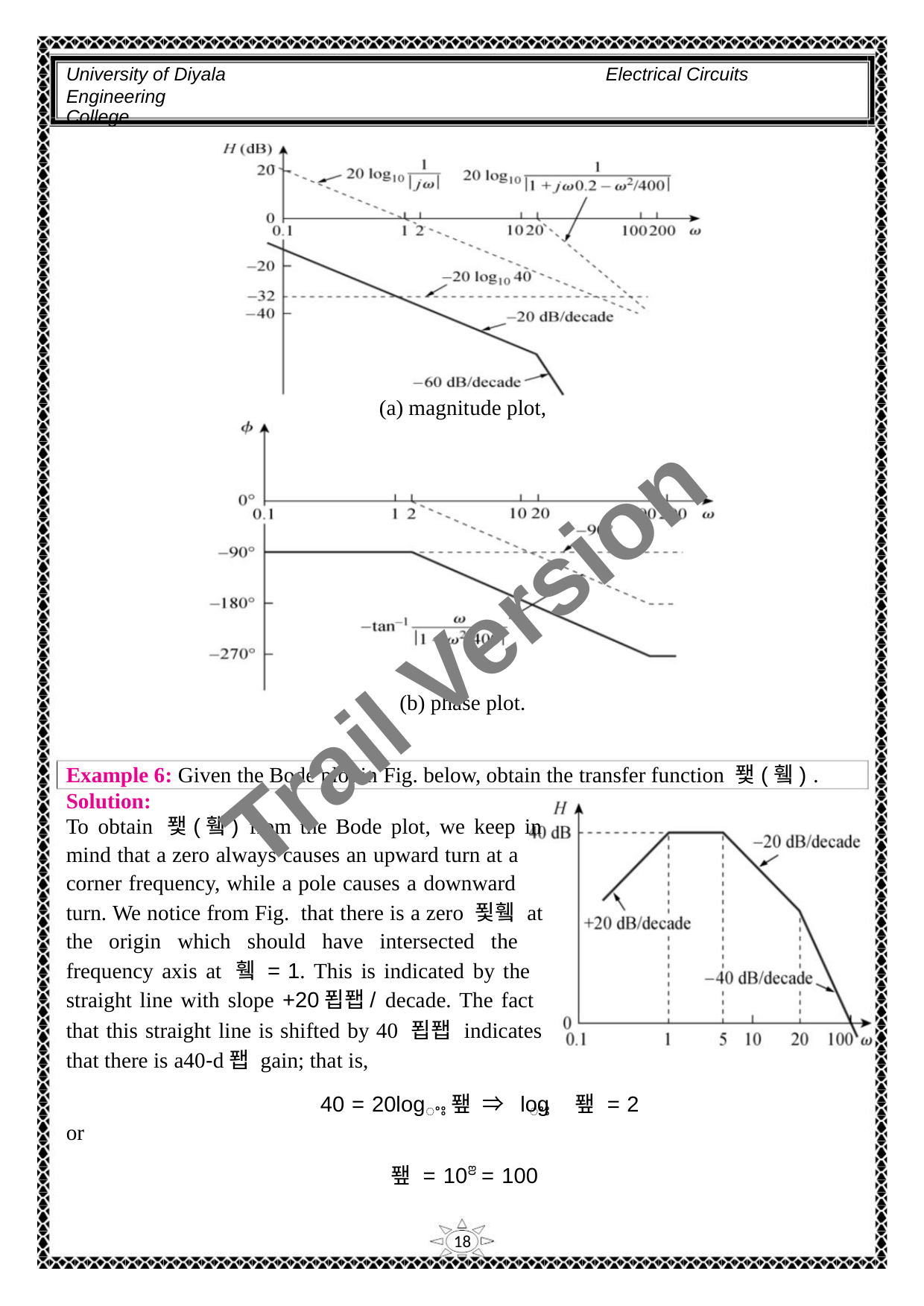

University of Diyala
Engineering College
Electrical Circuits
(a) magnitude plot,
Trail Version
Trail Version
Trail Version
Trail Version
Trail Version
Trail Version
Trail Version
Trail Version
Trail Version
Trail Version
Trail Version
Trail Version
Trail Version
(b) phase plot.
Example 6: Given the Bode plot in Fig. below, obtain the transfer function 퐻(휔) .
Solution:
To obtain 퐻(휔) ffom the Bode plot, we keep in
mind that a zero always causes an upward turn at a
corner frequency, while a pole causes a downward
turn. We notice from Fig. that there is a zero 푗휔 at
the origin which should have intersected the
frequency axis at 휔 = 1. This is indicated by the
straight line with slope +20푑퐵/ decade. The fact
that this straight line is shifted by 40 푑퐵 indicates
that there is a40‐d퐵 gain; that is,
40 = 20log 퐾 ⇒ log 퐾 = 2
ꢀꢁ
ꢀꢁ
or
퐾 = 10ꢂ = 100
18